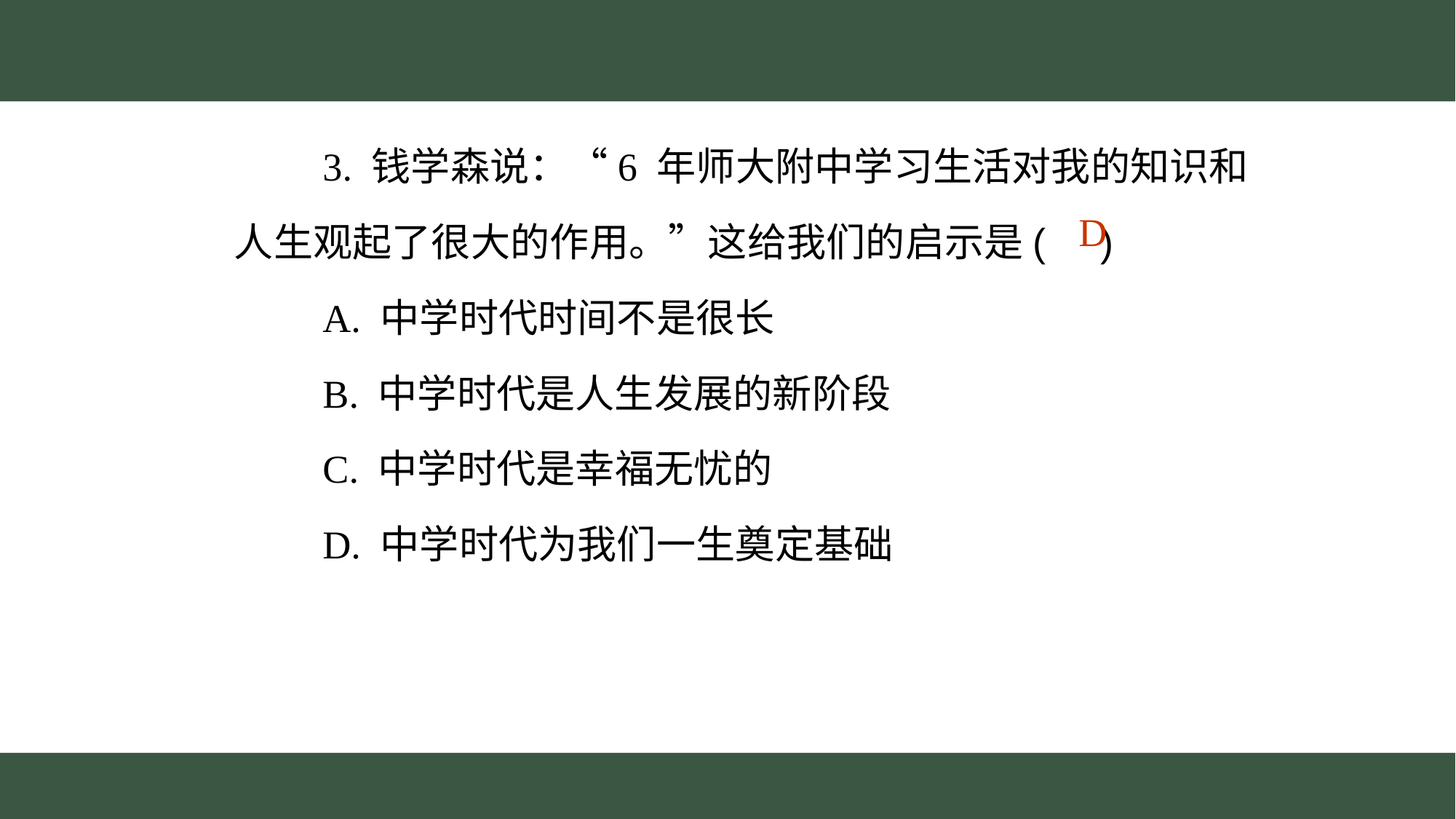

3. 钱学森说：“6 年师大附中学习生活对我的知识和
人生观起了很大的作用。”这给我们的启示是(     )
　　A. 中学时代时间不是很长
　　B. 中学时代是人生发展的新阶段
　　C. 中学时代是幸福无忧的
　　D. 中学时代为我们一生奠定基础
D